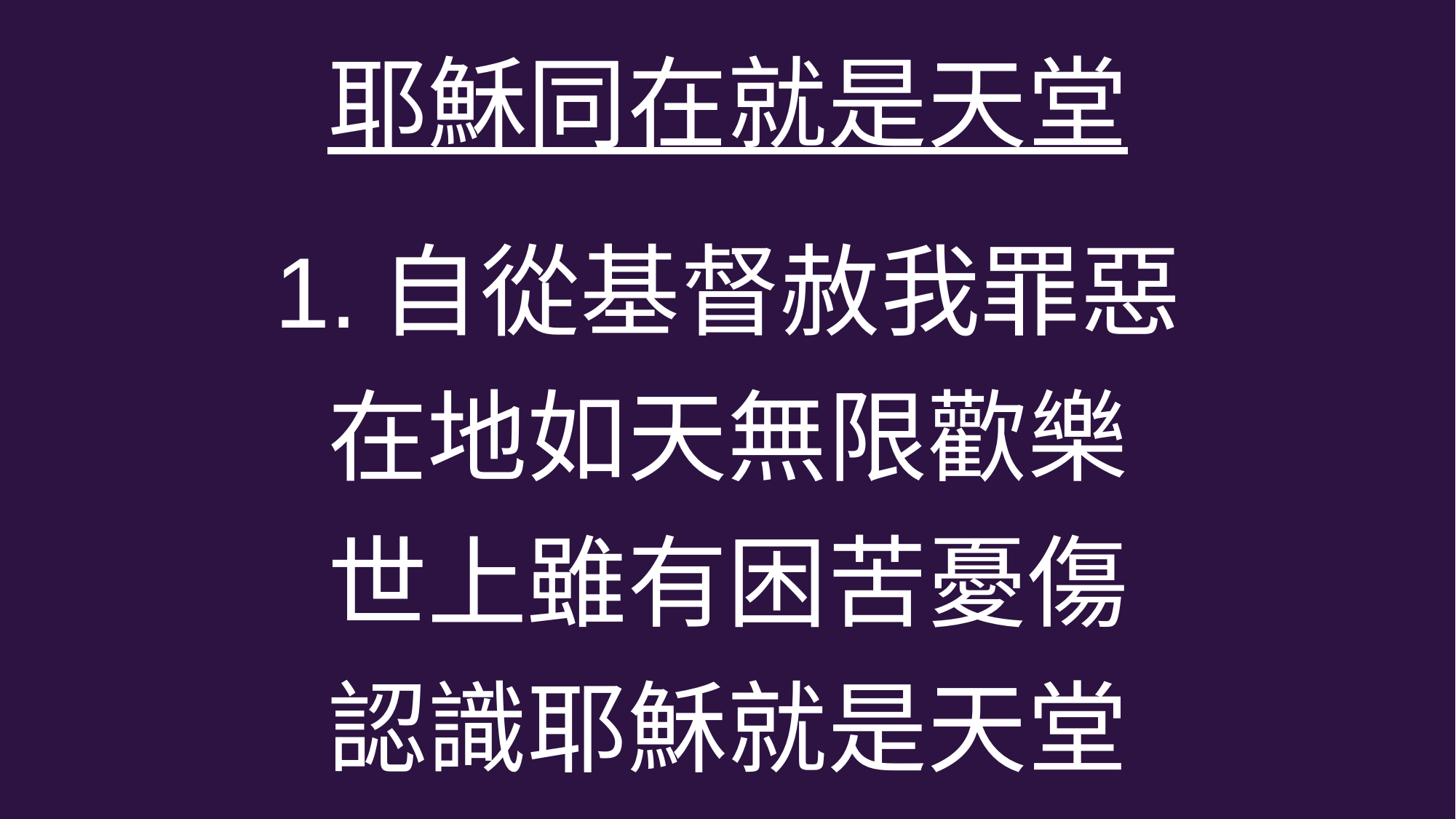

耶穌同在就是天堂

1.自從基督赦我罪惡
在地如天無限歡樂
世上雖有困苦憂傷
認識耶穌就是天堂